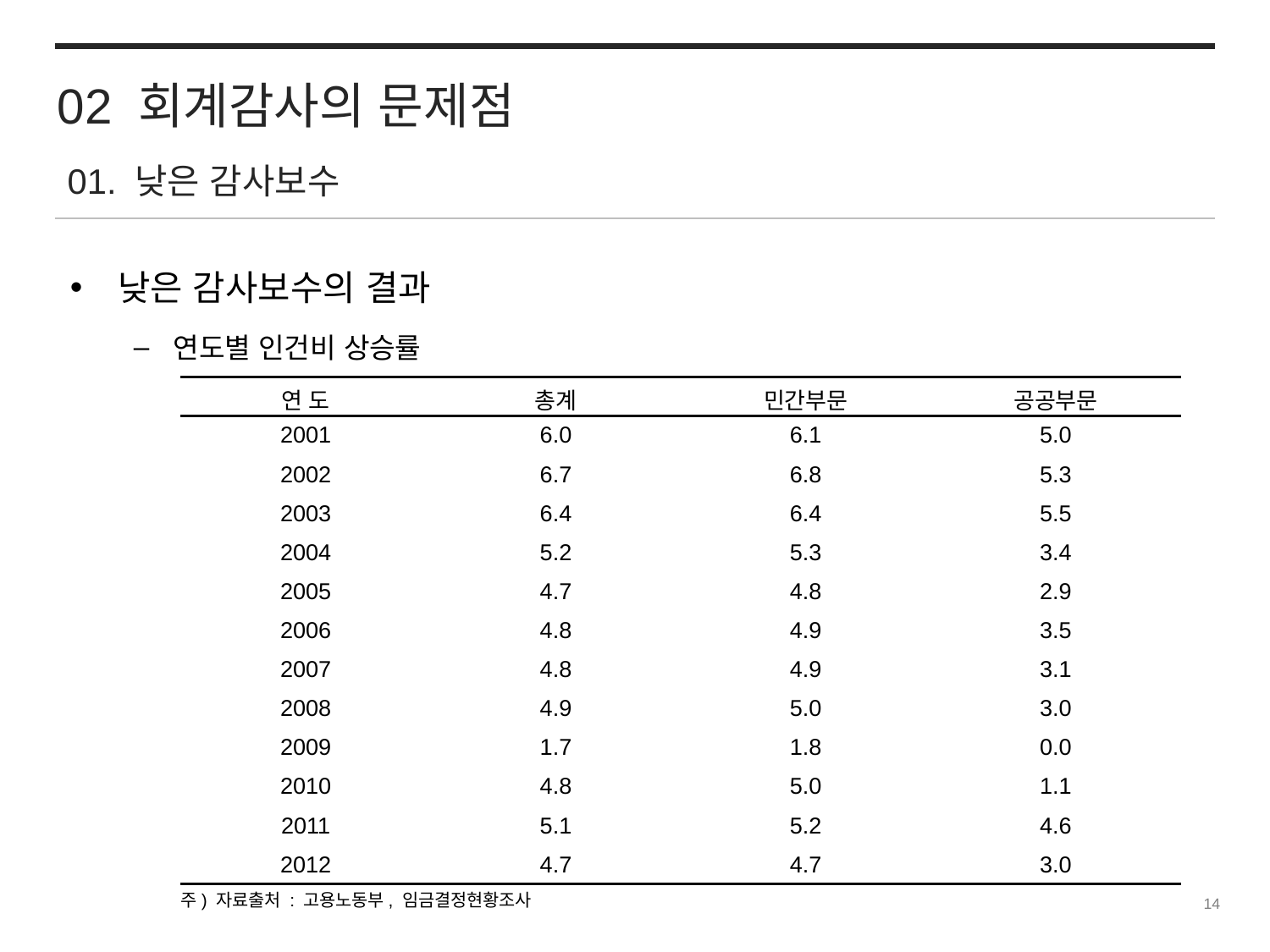

02 회계감사의 문제점
01. 낮은 감사보수
낮은 감사보수의 결과
연도별 인건비 상승률

| 연 도 | 총계 | 민간부문 | 공공부문 |
| --- | --- | --- | --- |
| 2001 | 6.0 | 6.1 | 5.0 |
| 2002 | 6.7 | 6.8 | 5.3 |
| 2003 | 6.4 | 6.4 | 5.5 |
| 2004 | 5.2 | 5.3 | 3.4 |
| 2005 | 4.7 | 4.8 | 2.9 |
| 2006 | 4.8 | 4.9 | 3.5 |
| 2007 | 4.8 | 4.9 | 3.1 |
| 2008 | 4.9 | 5.0 | 3.0 |
| 2009 | 1.7 | 1.8 | 0.0 |
| 2010 | 4.8 | 5.0 | 1.1 |
| 2011 | 5.1 | 5.2 | 4.6 |
| 2012 | 4.7 | 4.7 | 3.0 |
주) 자료출처 : 고용노동부, 임금결정현황조사